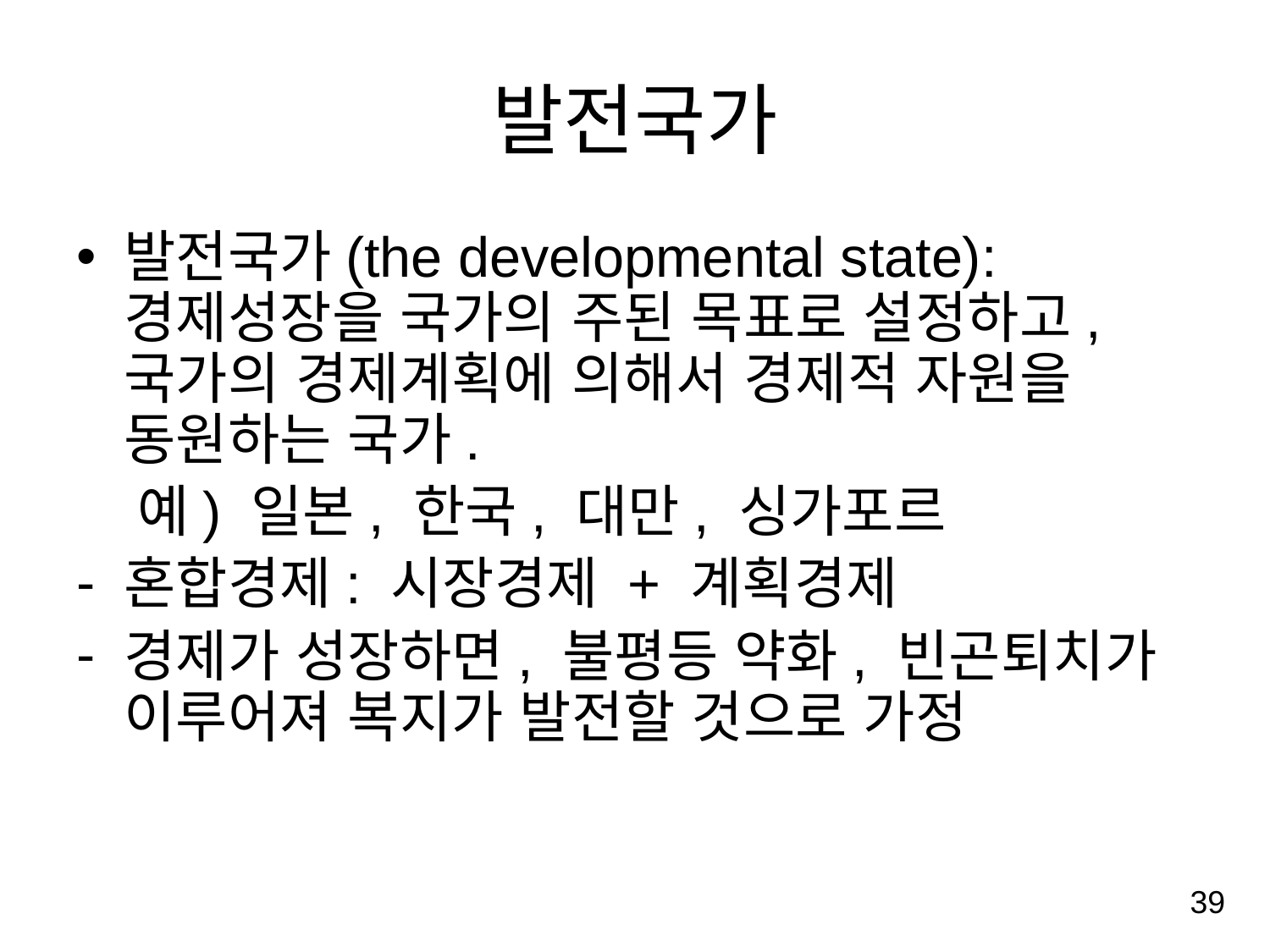

# 발전국가
발전국가(the developmental state): 경제성장을 국가의 주된 목표로 설정하고, 국가의 경제계획에 의해서 경제적 자원을 동원하는 국가.
   예) 일본, 한국, 대만, 싱가포르
혼합경제: 시장경제 + 계획경제
경제가 성장하면, 불평등 약화, 빈곤퇴치가 이루어져 복지가 발전할 것으로 가정

39